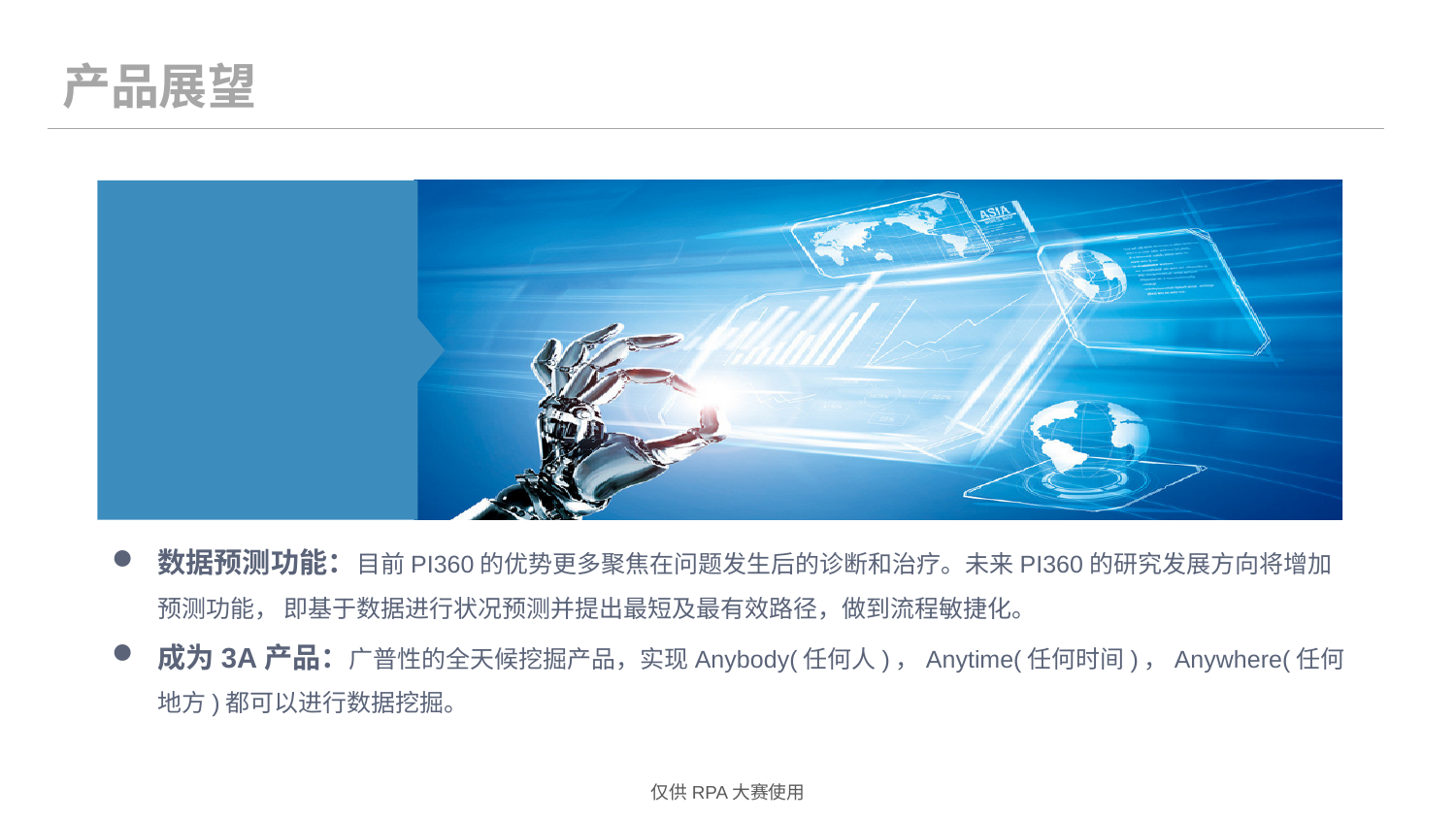

产品展望

数据预测功能：目前PI360的优势更多聚焦在问题发生后的诊断和治疗。未来PI360的研究发展方向将增加预测功能， 即基于数据进行状况预测并提出最短及最有效路径，做到流程敏捷化。
成为3A产品：广普性的全天候挖掘产品，实现Anybody(任何人)，Anytime(任何时间)，Anywhere(任何地方)都可以进行数据挖掘。